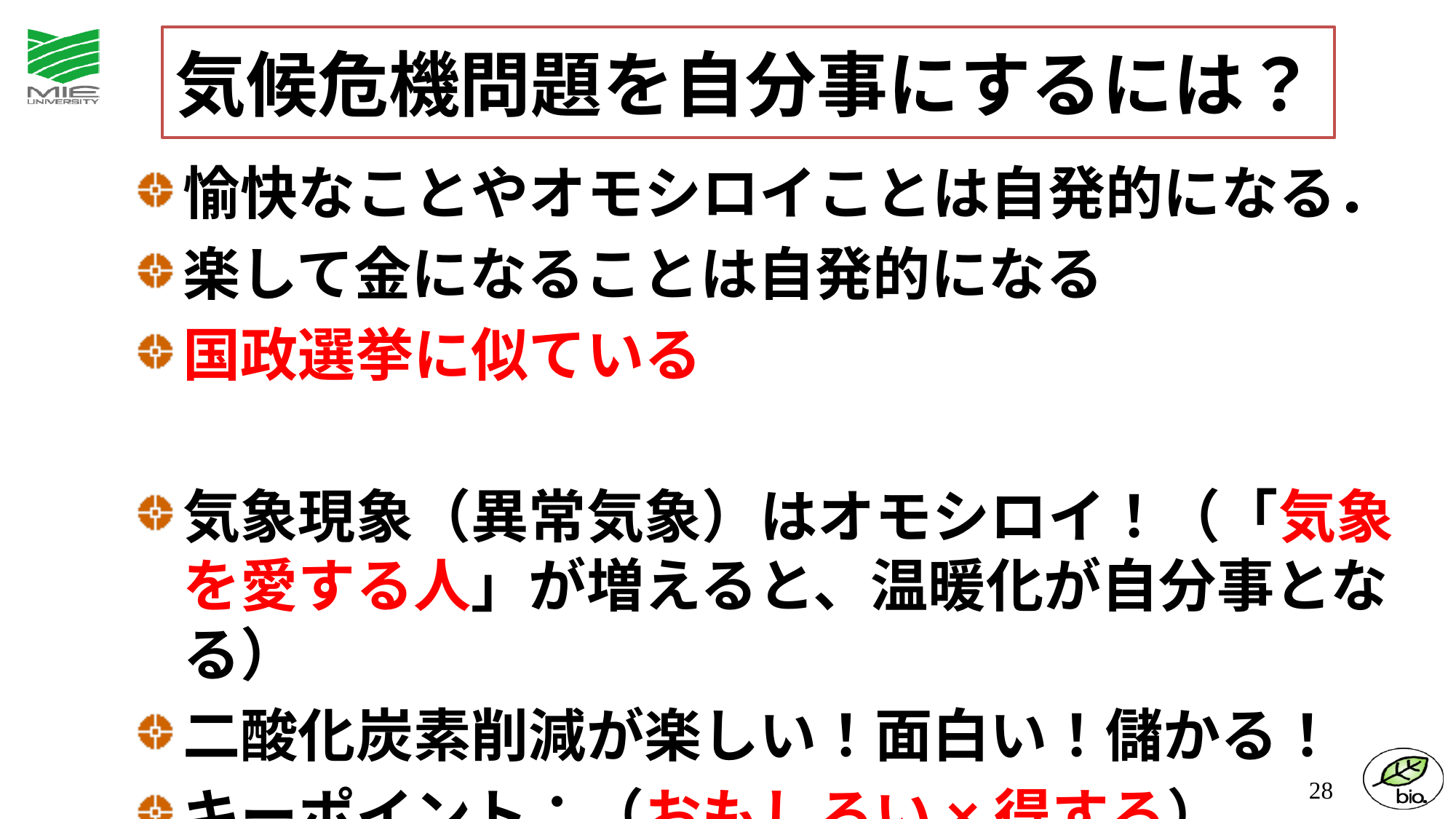

# 気候危機問題を自分事にするには？
愉快なことやオモシロイことは自発的になる．
楽して金になることは自発的になる
国政選挙に似ている

気象現象（異常気象）はオモシロイ！（「気象を愛する人」が増えると、温暖化が自分事となる）
二酸化炭素削減が楽しい！面白い！儲かる！
キーポイント：（おもしろい×得する）
28